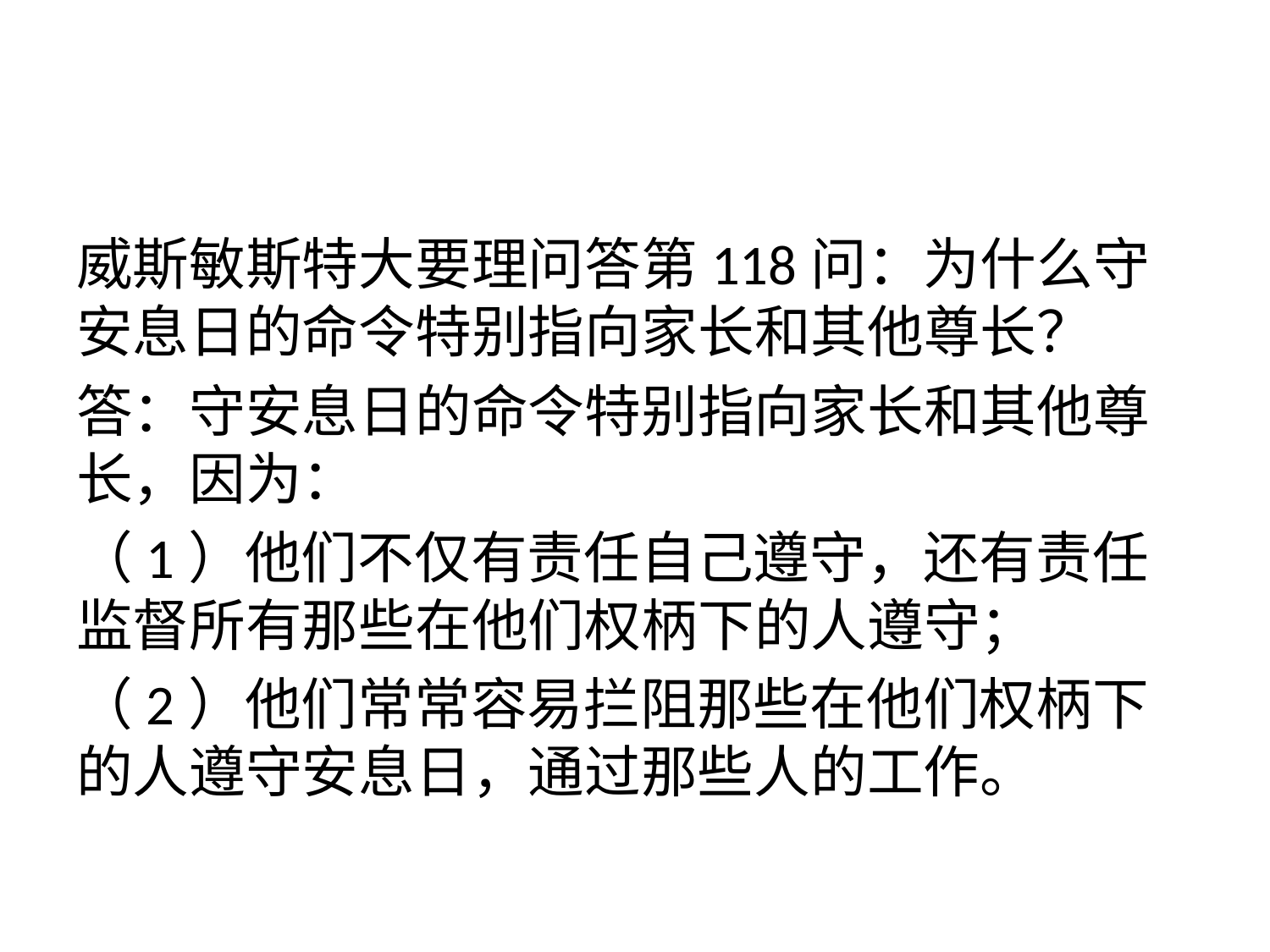

#
威斯敏斯特大要理问答第118问：为什么守安息日的命令特别指向家长和其他尊长？
答：守安息日的命令特别指向家长和其他尊长，因为：
（1）他们不仅有责任自己遵守，还有责任监督所有那些在他们权柄下的人遵守；
（2）他们常常容易拦阻那些在他们权柄下的人遵守安息日，通过那些人的工作。